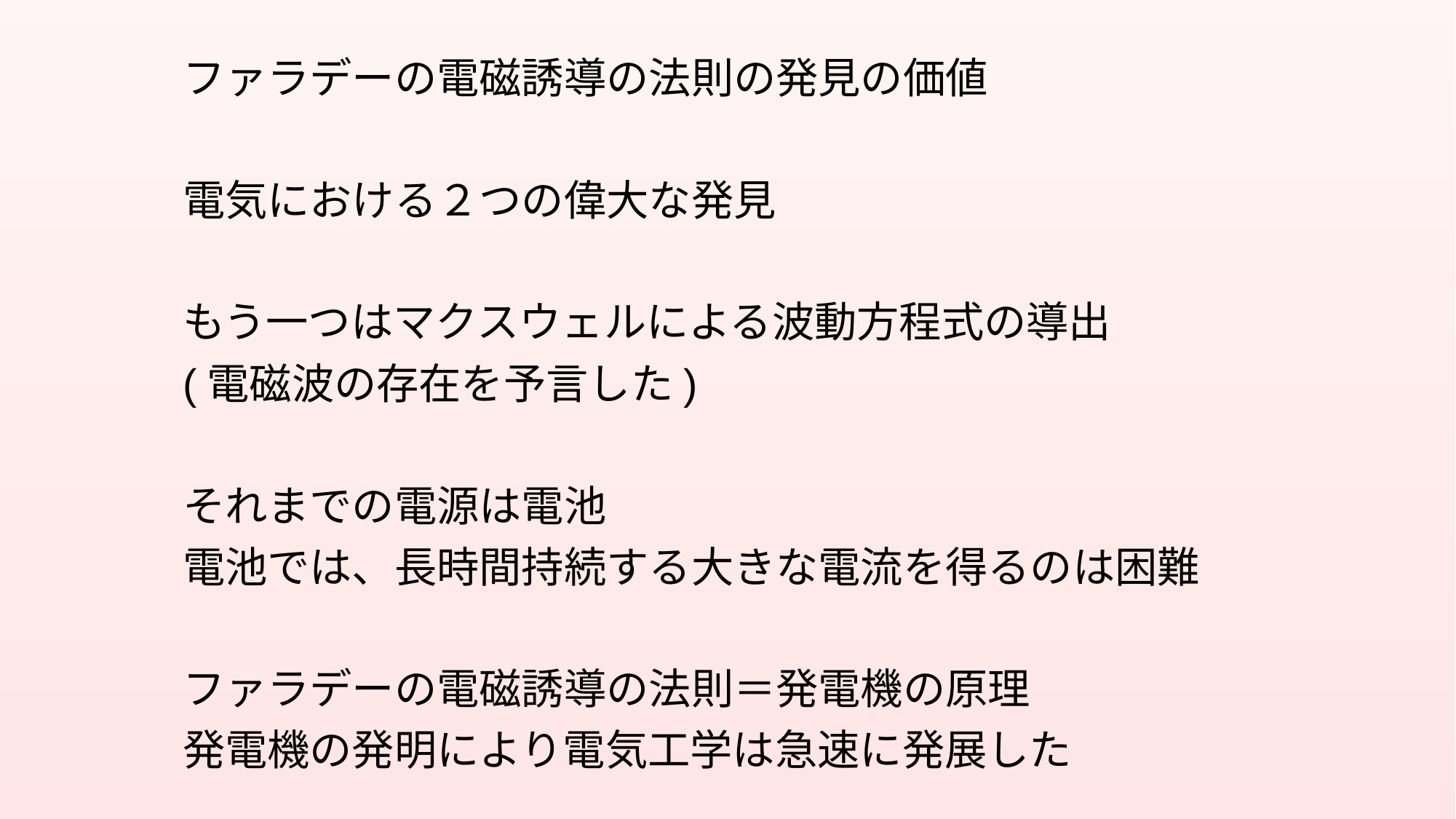

ファラデーの電磁誘導の法則の発見の価値

電気における２つの偉大な発見

もう一つはマクスウェルによる波動方程式の導出
(電磁波の存在を予言した)

それまでの電源は電池
電池では、長時間持続する大きな電流を得るのは困難

ファラデーの電磁誘導の法則＝発電機の原理
発電機の発明により電気工学は急速に発展した